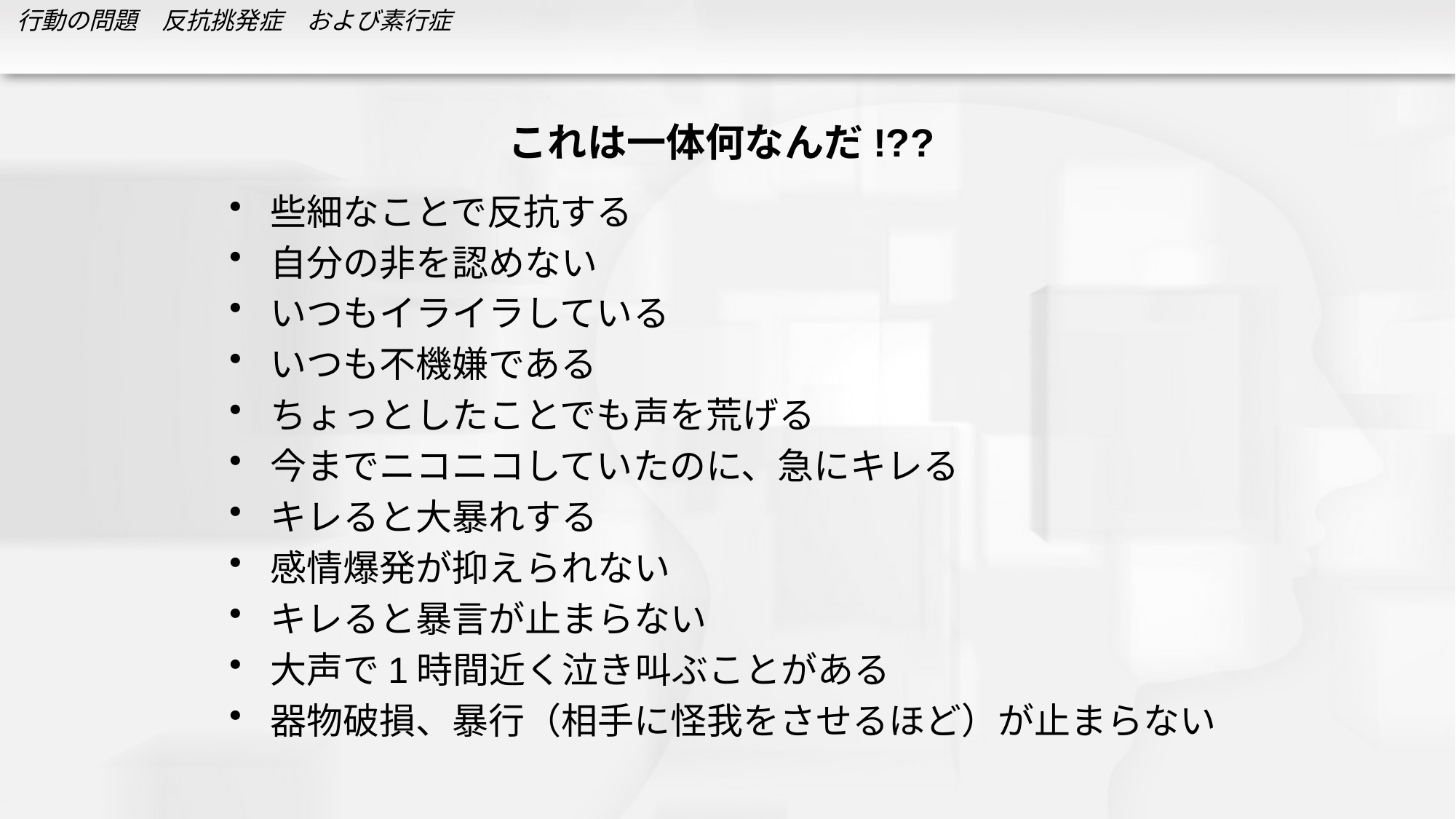

# これは一体何なんだ!??
些細なことで反抗する
自分の非を認めない
いつもイライラしている
いつも不機嫌である
ちょっとしたことでも声を荒げる
今までニコニコしていたのに、急にキレる
キレると大暴れする
感情爆発が抑えられない
キレると暴言が止まらない
大声で1時間近く泣き叫ぶことがある
器物破損、暴行（相手に怪我をさせるほど）が止まらない